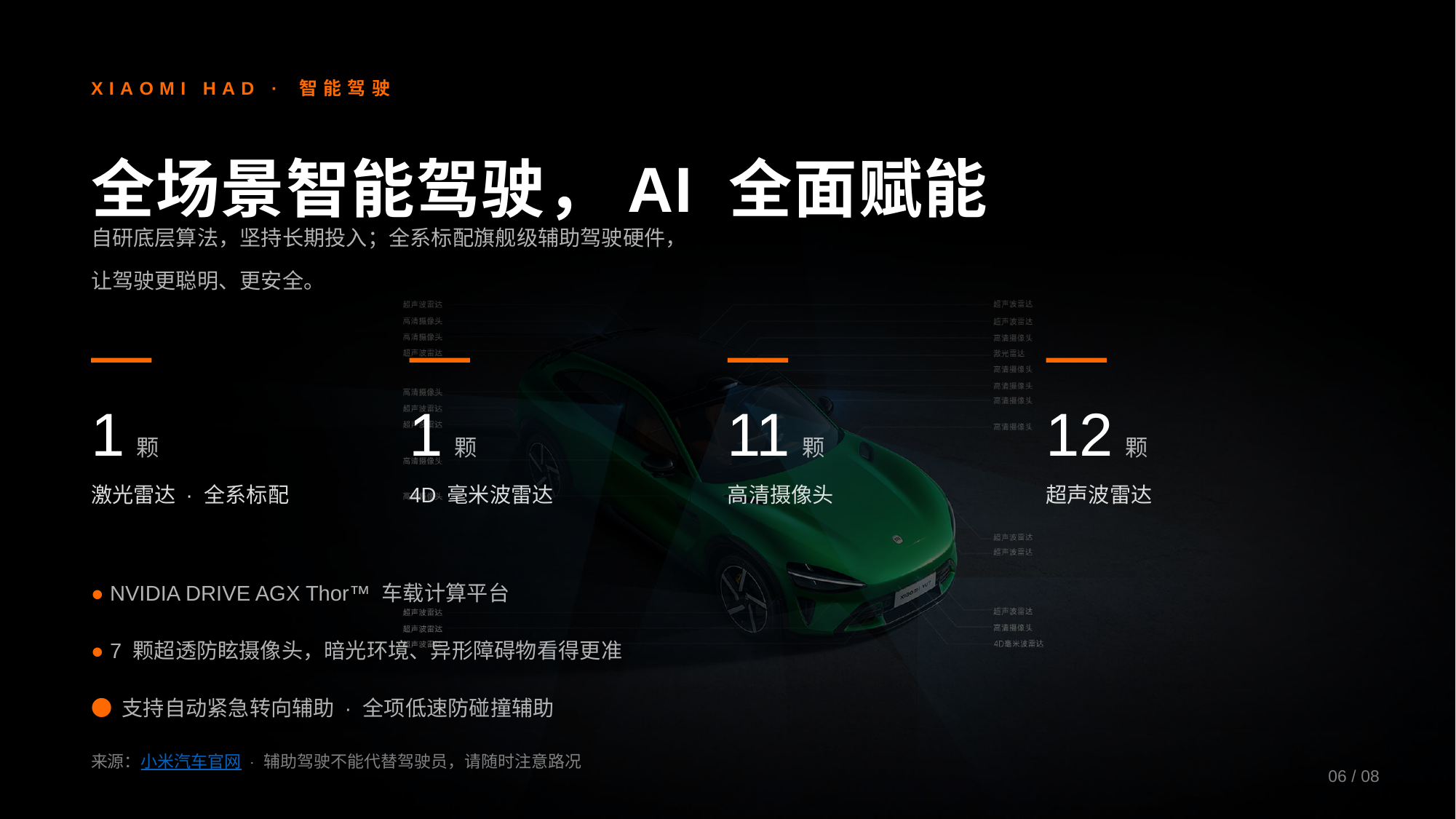

XIAOMI HAD · 智能驾驶
全场景智能驾驶，AI 全面赋能
自研底层算法，坚持长期投入；全系标配旗舰级辅助驾驶硬件，
让驾驶更聪明、更安全。

1 颗
1 颗
11 颗
12 颗
激光雷达 · 全系标配
4D 毫米波雷达
高清摄像头
超声波雷达
● NVIDIA DRIVE AGX Thor™ 车载计算平台
● 7 颗超透防眩摄像头，暗光环境、异形障碍物看得更准
● 支持自动紧急转向辅助 · 全项低速防碰撞辅助
来源：小米汽车官网 · 辅助驾驶不能代替驾驶员，请随时注意路况
06 / 08